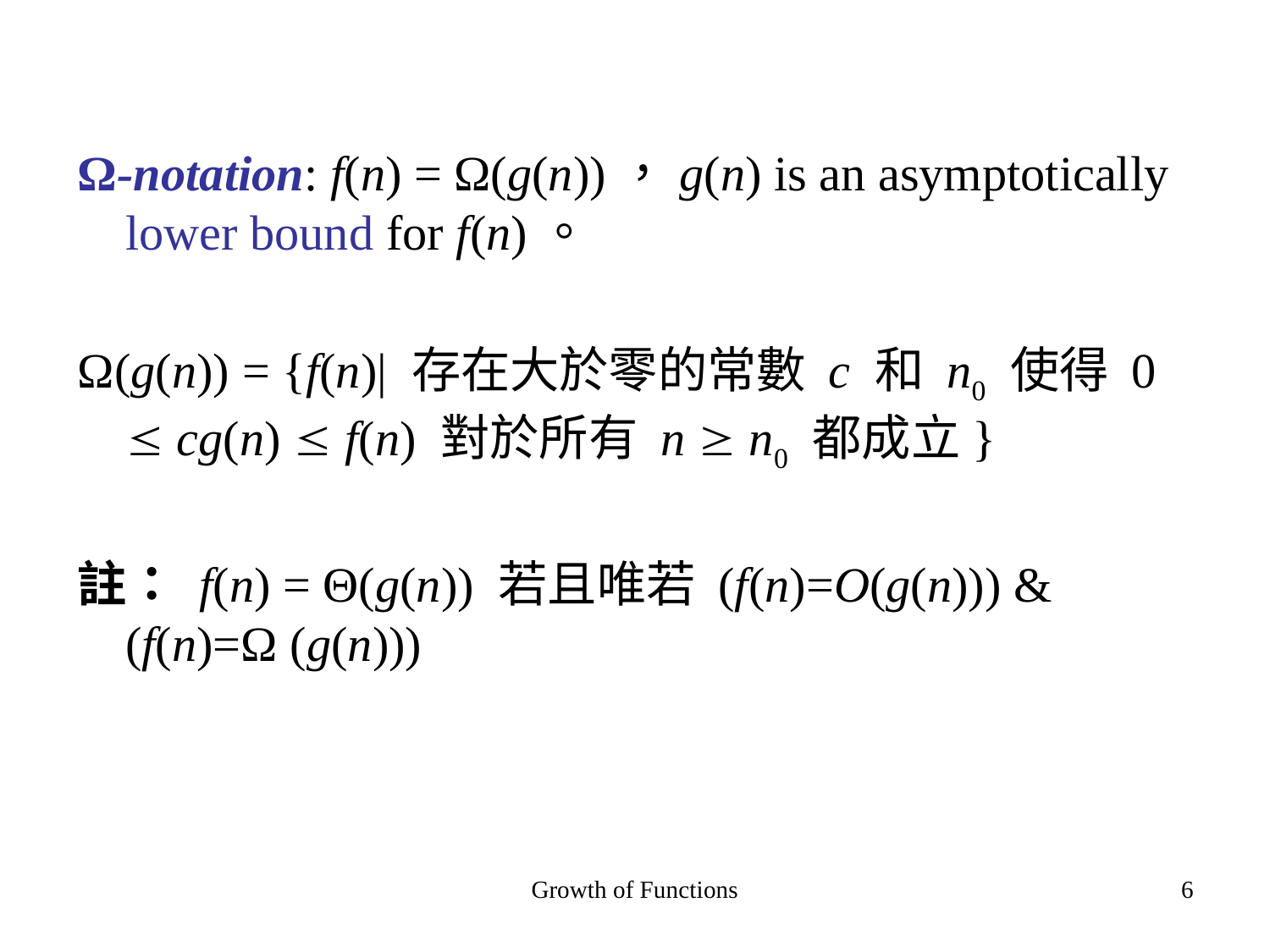

Ω-notation: f(n) = Ω(g(n))，g(n) is an asymptotically lower bound for f(n)。

Ω(g(n)) = {f(n)| 存在大於零的常數 c 和 n0 使得 0 ≤ cg(n) ≤ f(n) 對於所有 n ≥ n0 都成立}

註： f(n) = Θ(g(n)) 若且唯若 (f(n)=O(g(n))) & (f(n)=Ω (g(n)))
Growth of Functions
6